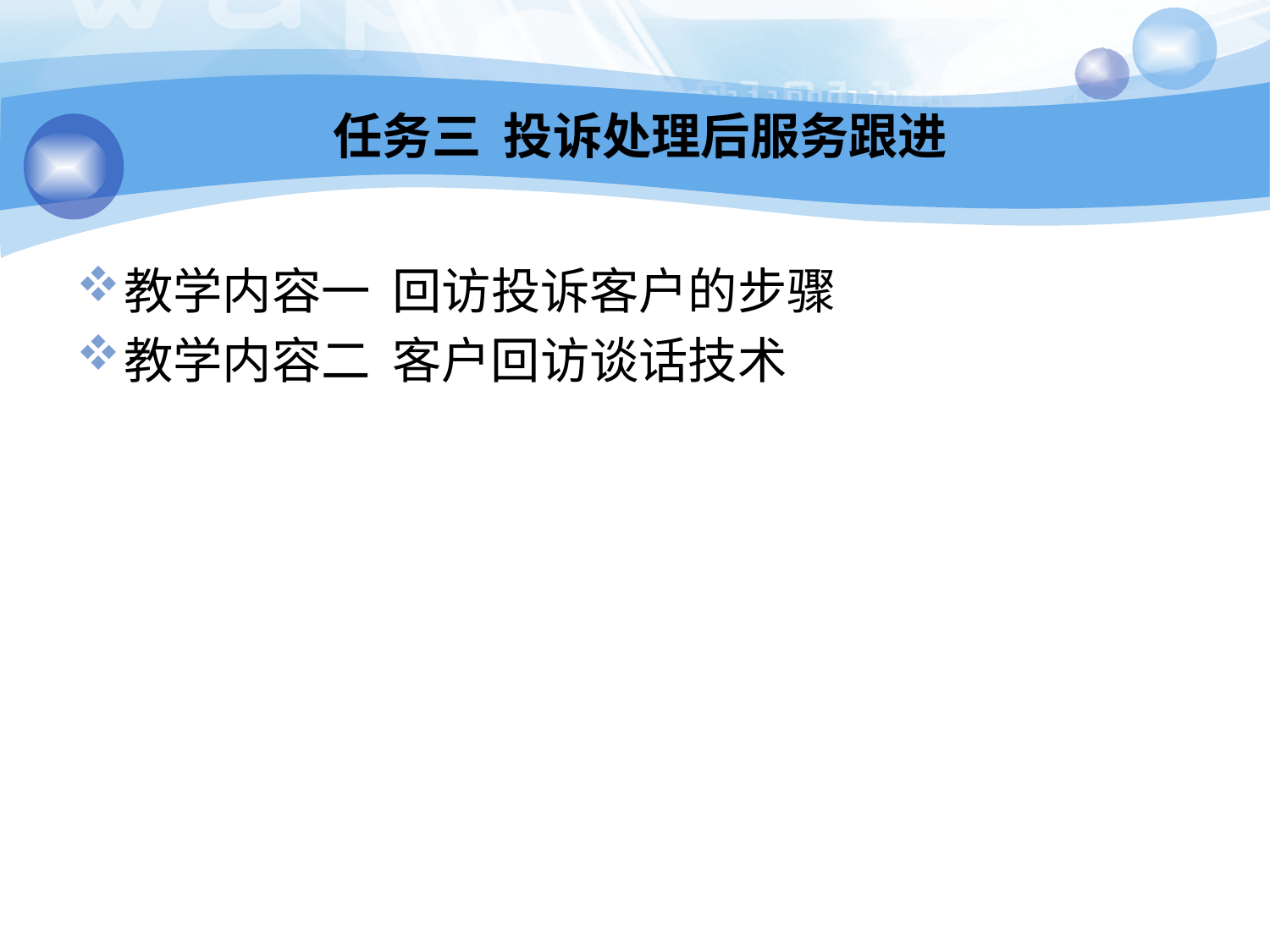

# 任务三  投诉处理后服务跟进
教学内容一  回访投诉客户的步骤
教学内容二  客户回访谈话技术